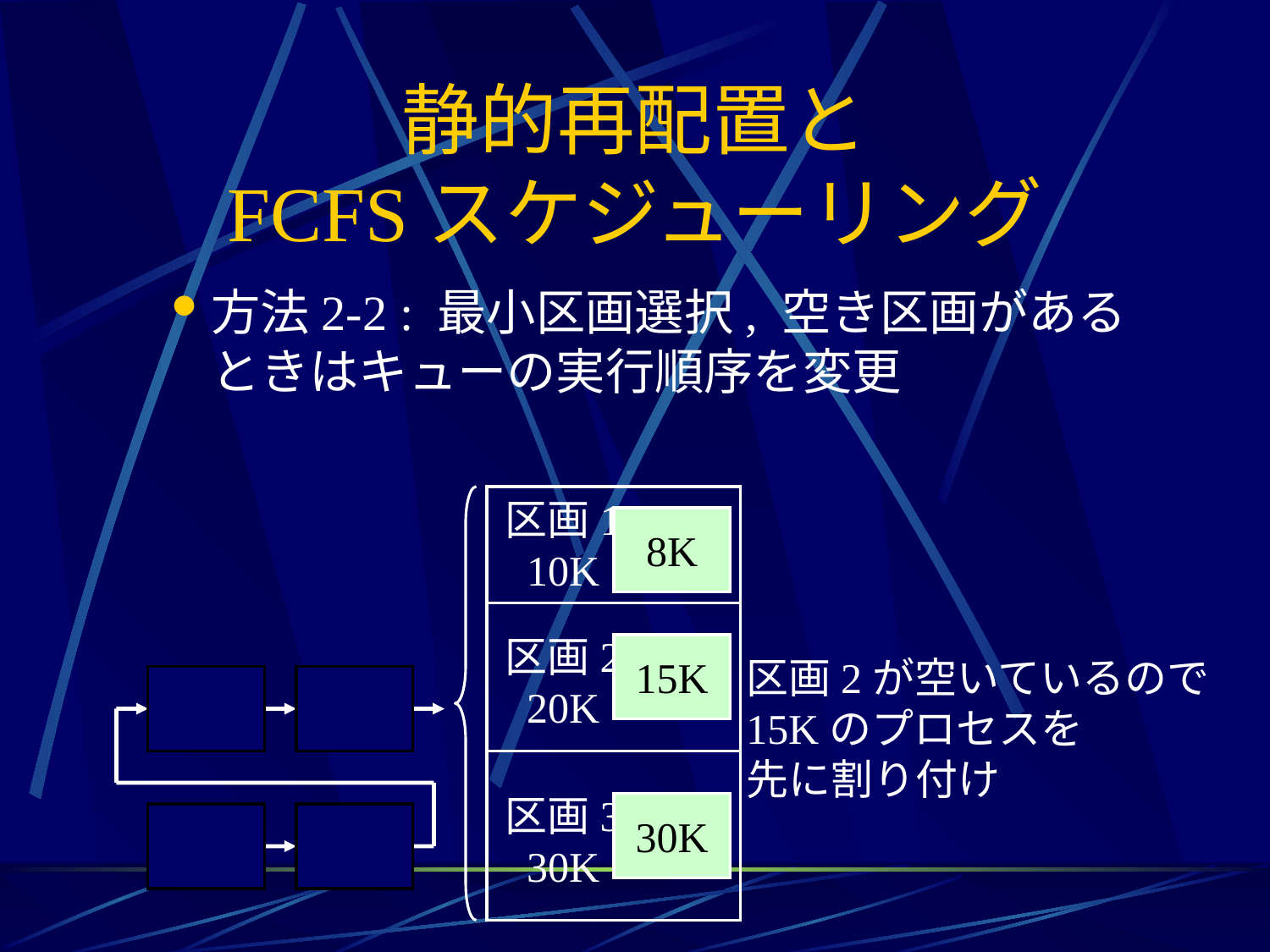

# 静的再配置と FCFSスケジューリング
方法2-2 : 最小区画選択, 空き区画があるときはキューの実行順序を変更

区画1
10K
9K

8K

区画2
20K
15K
区画2が空いているので
15Kのプロセスを
先に割り付け
30K

9K

8K

区画3
30K
30K
15K